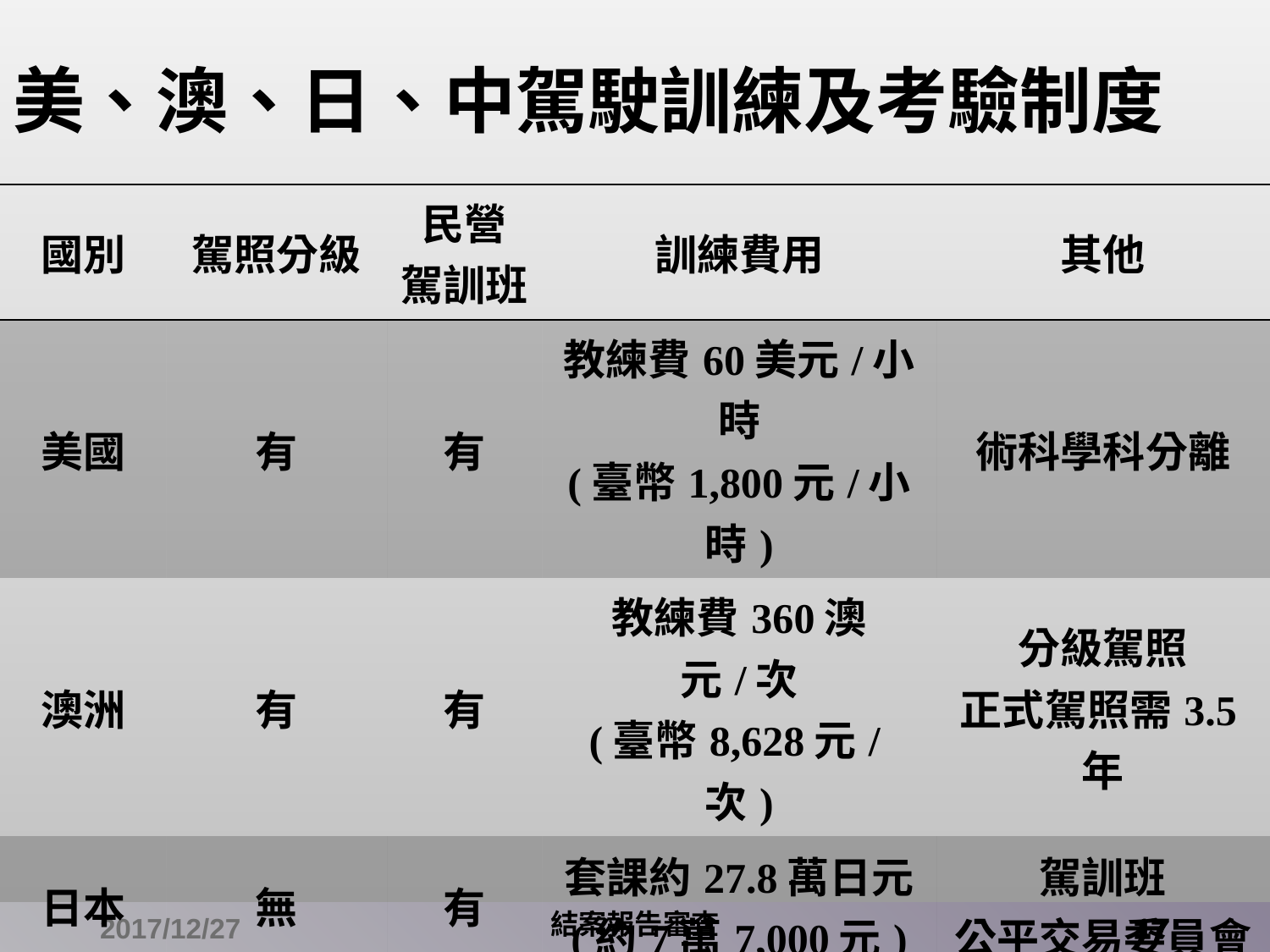

# 美、澳、日、中駕駛訓練及考驗制度
| 國別 | 駕照分級 | 民營 駕訓班 | 訓練費用 | 其他 |
| --- | --- | --- | --- | --- |
| 美國 | 有 | 有 | 教練費60美元/小時 (臺幣1,800元/小時) | 術科學科分離 |
| 澳洲 | 有 | 有 | 教練費360澳元/次 (臺幣8,628元/次) | 分級駕照 正式駕照需3.5年 |
| 日本 | 無 | 有 | 套課約27.8萬日元 (約7萬7,000元) | 駕訓班 公平交易委員會 |
| 中國 | 有 | 有 | 套課約5,000人民幣 (約2萬2,669元) | 分階段考試 政府不得辦理 駕駛人訓練班 |
2017/12/27
結案報告審查
17